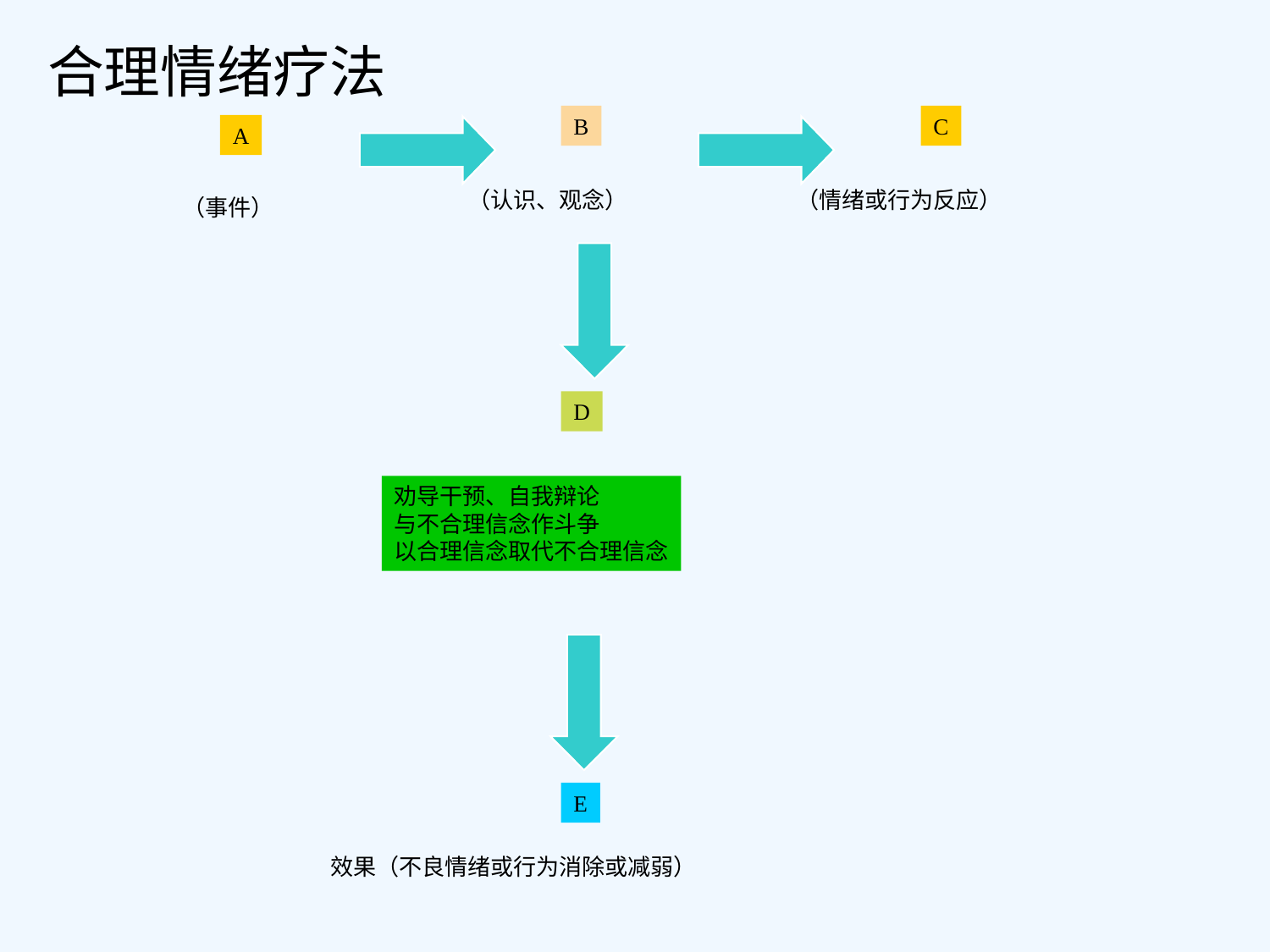

合理情绪疗法
B
C
A

（认识、观念）
（情绪或行为反应）
（事件）

D
劝导干预、自我辩论
与不合理信念作斗争
以合理信念取代不合理信念

E
效果（不良情绪或行为消除或减弱）